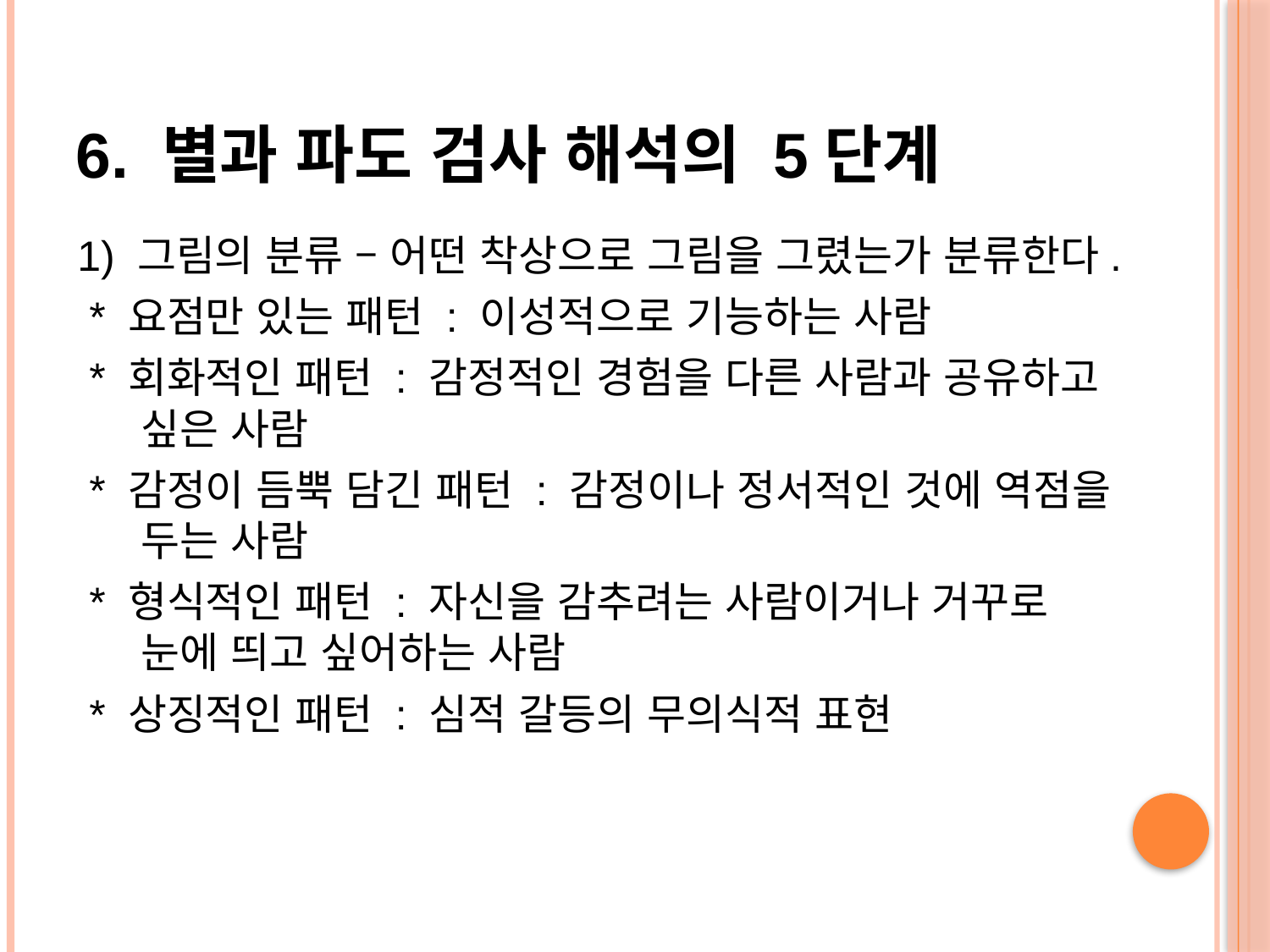

# 6. 별과 파도 검사 해석의 5단계
1) 그림의 분류 – 어떤 착상으로 그림을 그렸는가 분류한다.
 * 요점만 있는 패턴 : 이성적으로 기능하는 사람
 * 회화적인 패턴 : 감정적인 경험을 다른 사람과 공유하고 싶은 사람
 * 감정이 듬뿍 담긴 패턴 : 감정이나 정서적인 것에 역점을 두는 사람
 * 형식적인 패턴 : 자신을 감추려는 사람이거나 거꾸로 눈에 띄고 싶어하는 사람
 * 상징적인 패턴 : 심적 갈등의 무의식적 표현